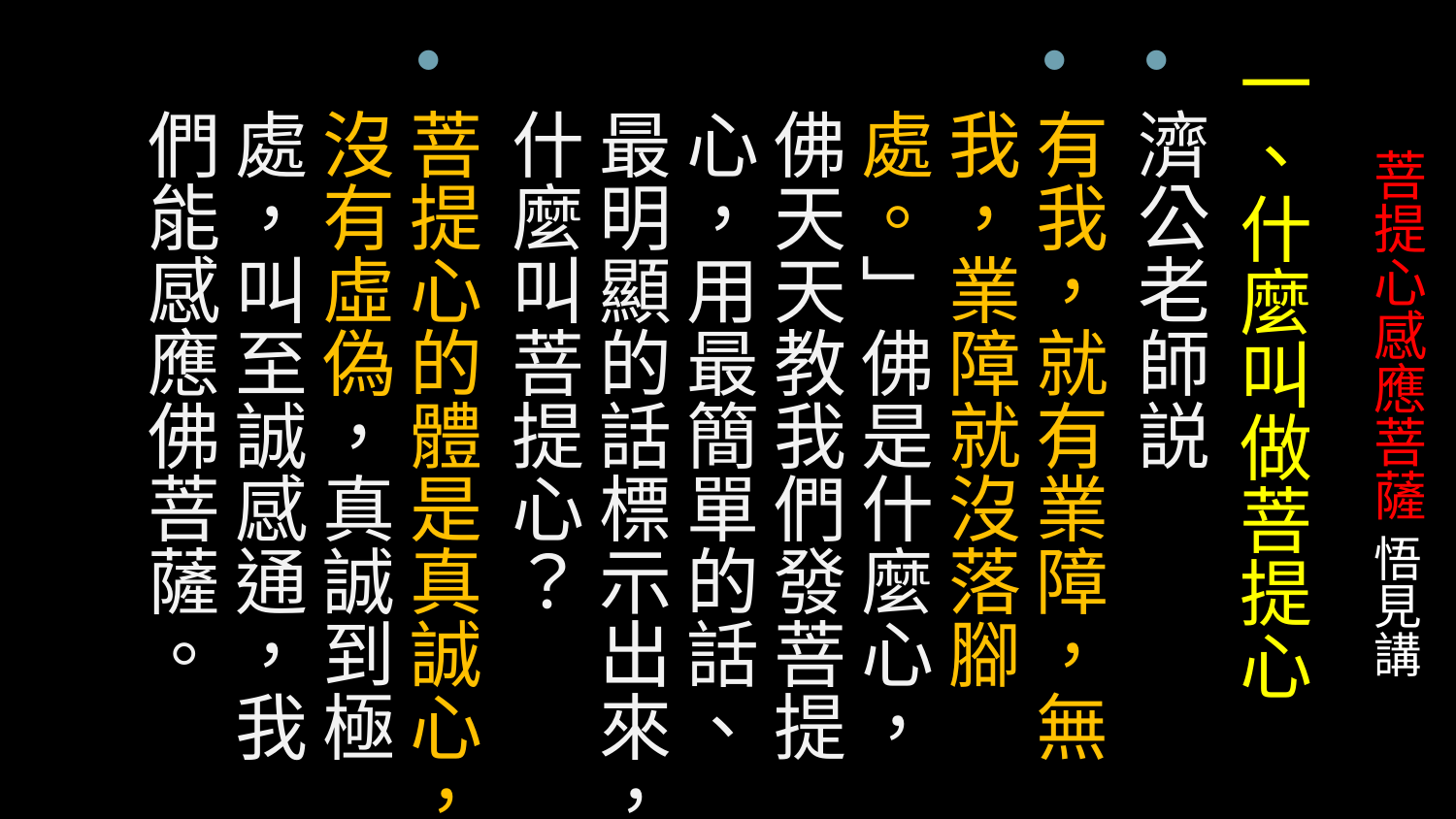

一、什麼叫做菩提心
濟公老師説
有我，就有業障，無我，業障就沒落腳處。」佛是什麼心，佛天天教我們發菩提心，用最簡單的話、最明顯的話標示出來，什麼叫菩提心？
菩提心的體是真誠心，沒有虛偽，真誠到極處，叫至誠感通，我們能感應佛菩薩。

# 菩提心感應菩薩 悟見講